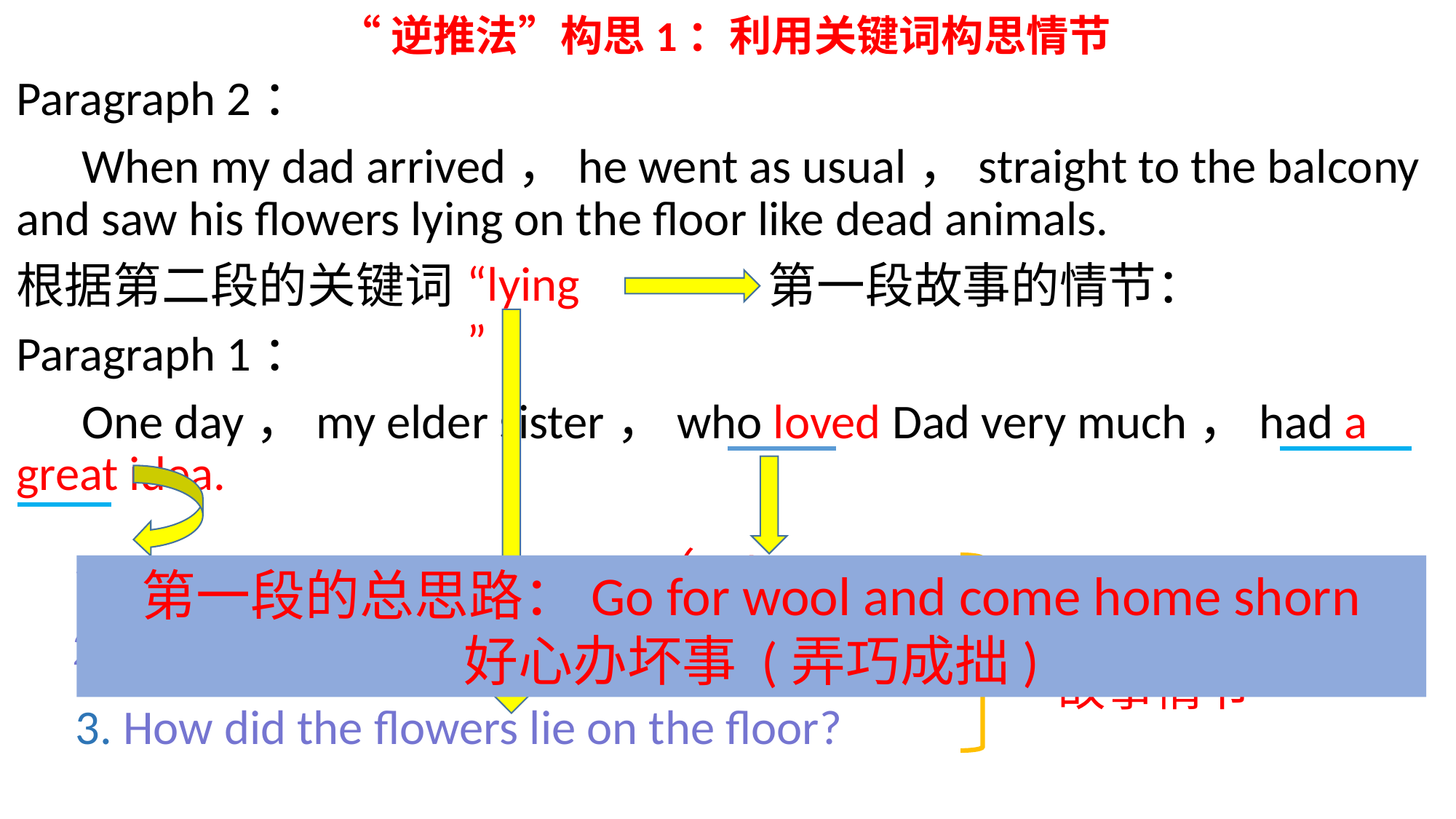

# “逆推法”构思1：利用关键词构思情节
Paragraph 2：
      When my dad arrived，he went as usual，straight to the balcony and saw his flowers lying on the floor like dead animals.
根据第二段的关键词                             第一段故事的情节：
Paragraph 1：
      One day，my elder sister，who loved Dad very much，had a great idea.

“lying”

（A love story）
1. What was the great idea?

第一段的总思路：Go for wool and come home shorn
好心办坏事 (弄巧成拙)
构成第一段的故事情节
2.How did they carry out the great idea?
3. How did the flowers lie on the floor?